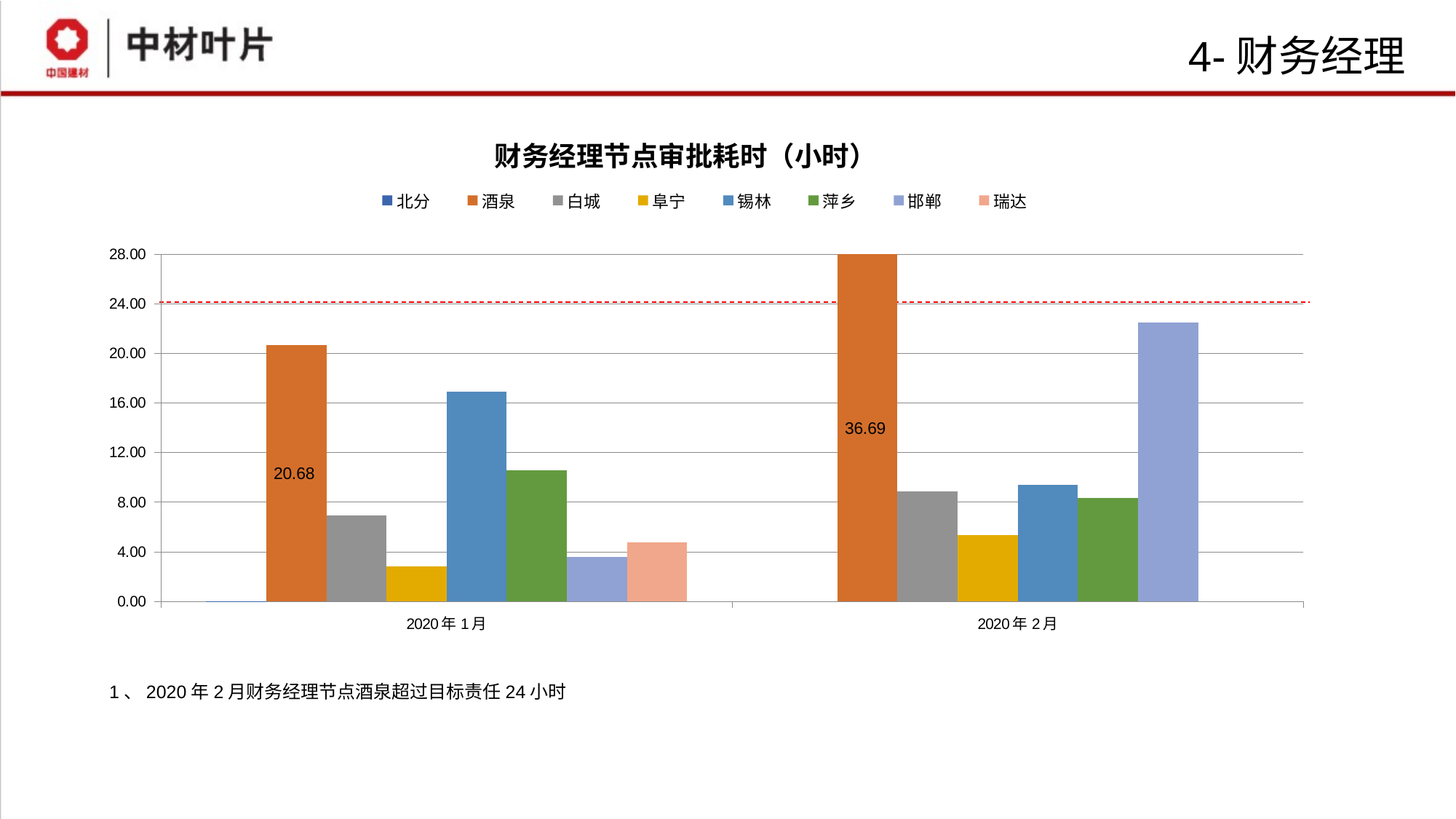

# 4-财务经理

### Chart: 财务经理节点审批耗时（小时）

| Category | 北分 | 酒泉 | 白城 | 阜宁 | 锡林 | 萍乡 | 邯郸 | 瑞达 |
|---|---|---|---|---|---|---|---|---|
| 2020年1月 | 0.00444444443564862 | 20.68064009662687 | 6.931111111097332 | 2.8507721280625833 | 16.89728070172408 | 10.567859477117 | 3.6043518518446946 | 4.75809941521086 |
| 2020年2月 | None | 36.691819444438444 | 8.853636363600593 | 5.380758547036049 | 9.391540404041404 | 8.36597222223645 | 22.46528846155091 | None |
1、2020年2月财务经理节点酒泉超过目标责任24小时